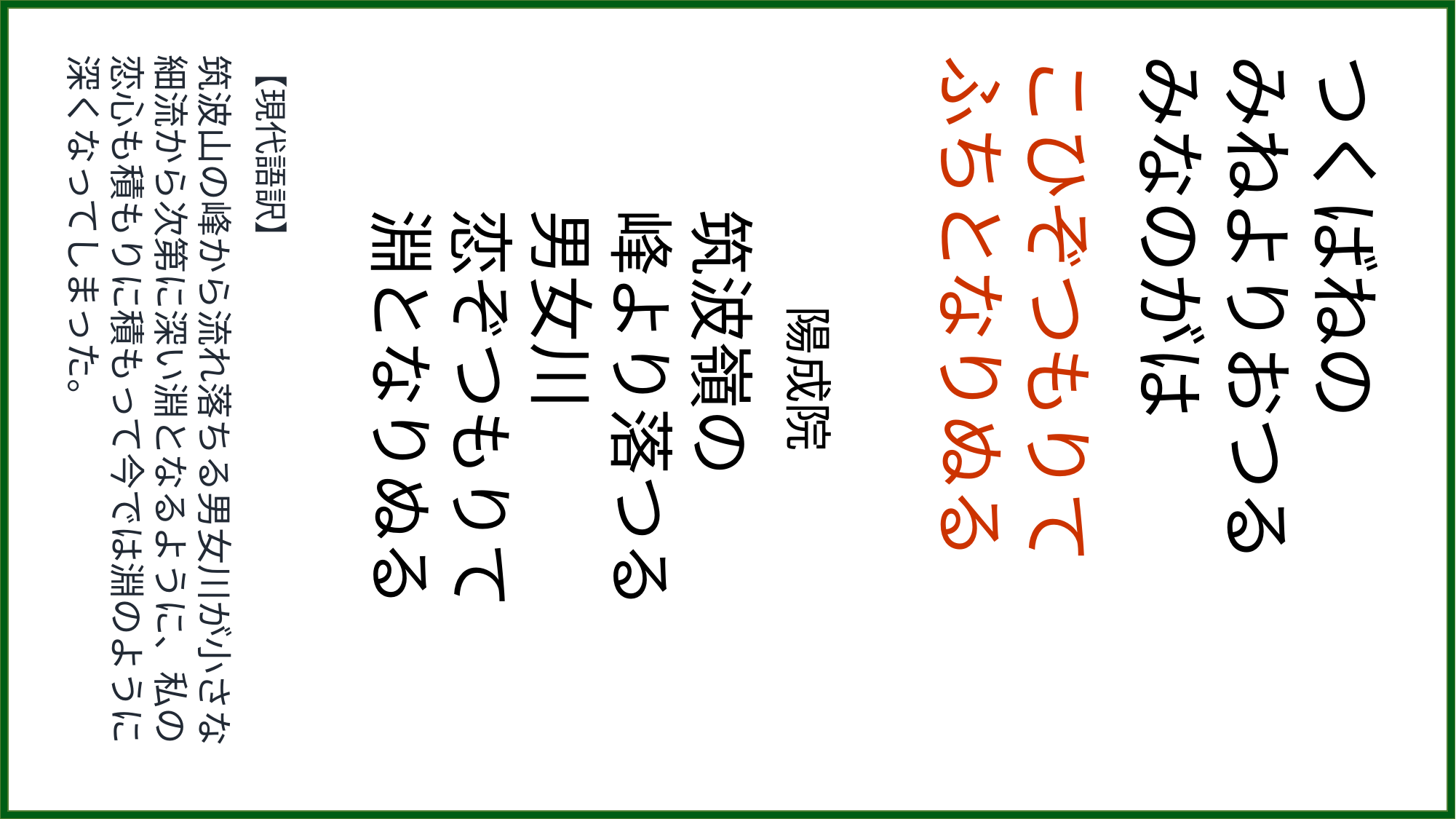

【現代語訳】

筑波山の峰から流れ落ちる男女川が小さな細流から次第に深い淵となるように、私の恋心も積もりに積もって今では淵のように深くなってしまった。
　　陽成院

筑波嶺の
峰より落つる
男女川
恋ぞつもりて
淵となりぬる
こひぞつもりて
ふちとなりぬる
つくばねの
みねよりおつる
みなのがは